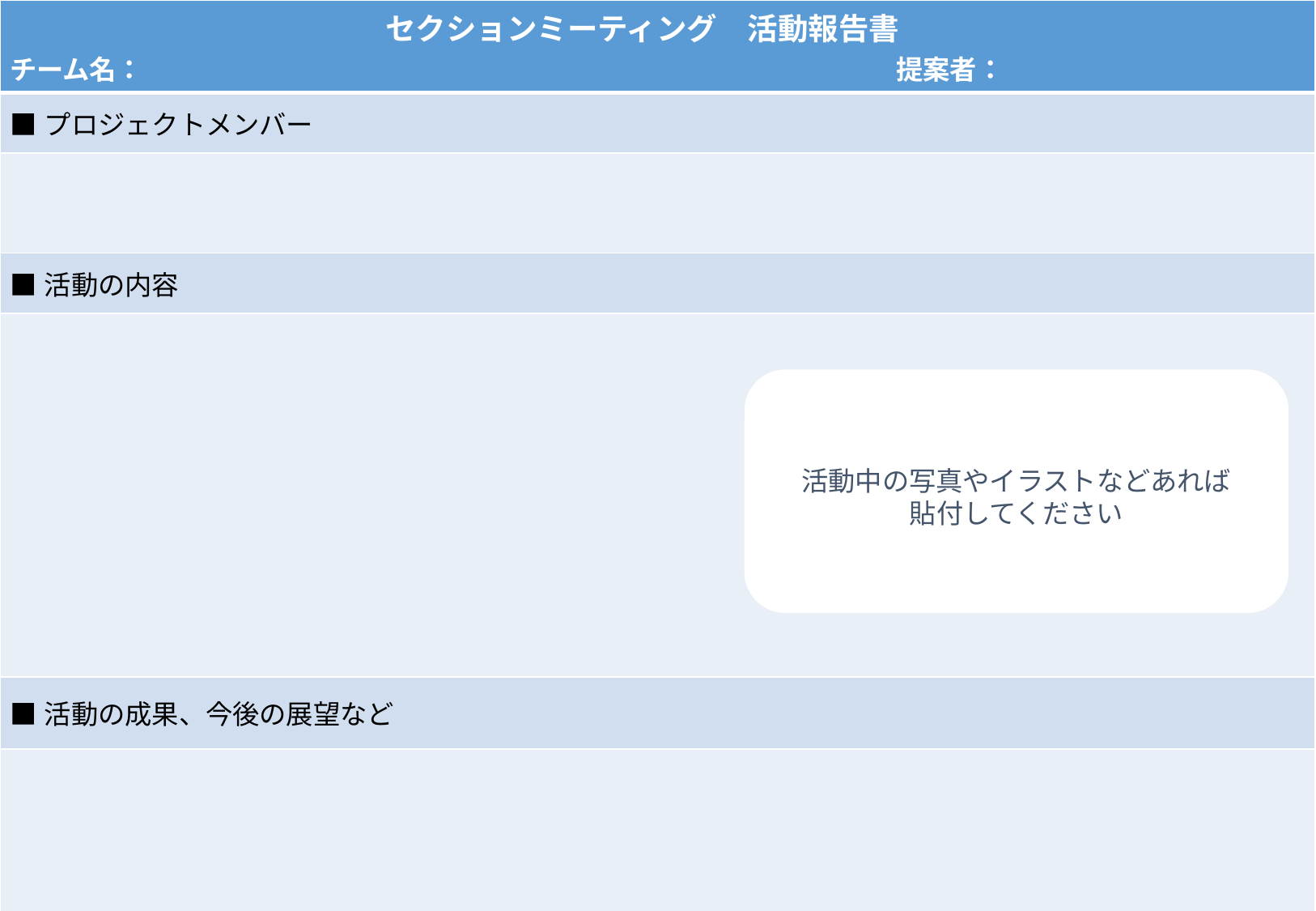

| セクションミーティング　活動報告書　 チーム名：　　　　　　　　　　　　　　　　　　　　　　　　　　　　提案者： |
| --- |
| ■プロジェクトメンバー |
|  |
| ■活動の内容 |
|  |
| ■活動の成果、今後の展望など |
|  |

活動中の写真やイラストなどあれば
貼付してください